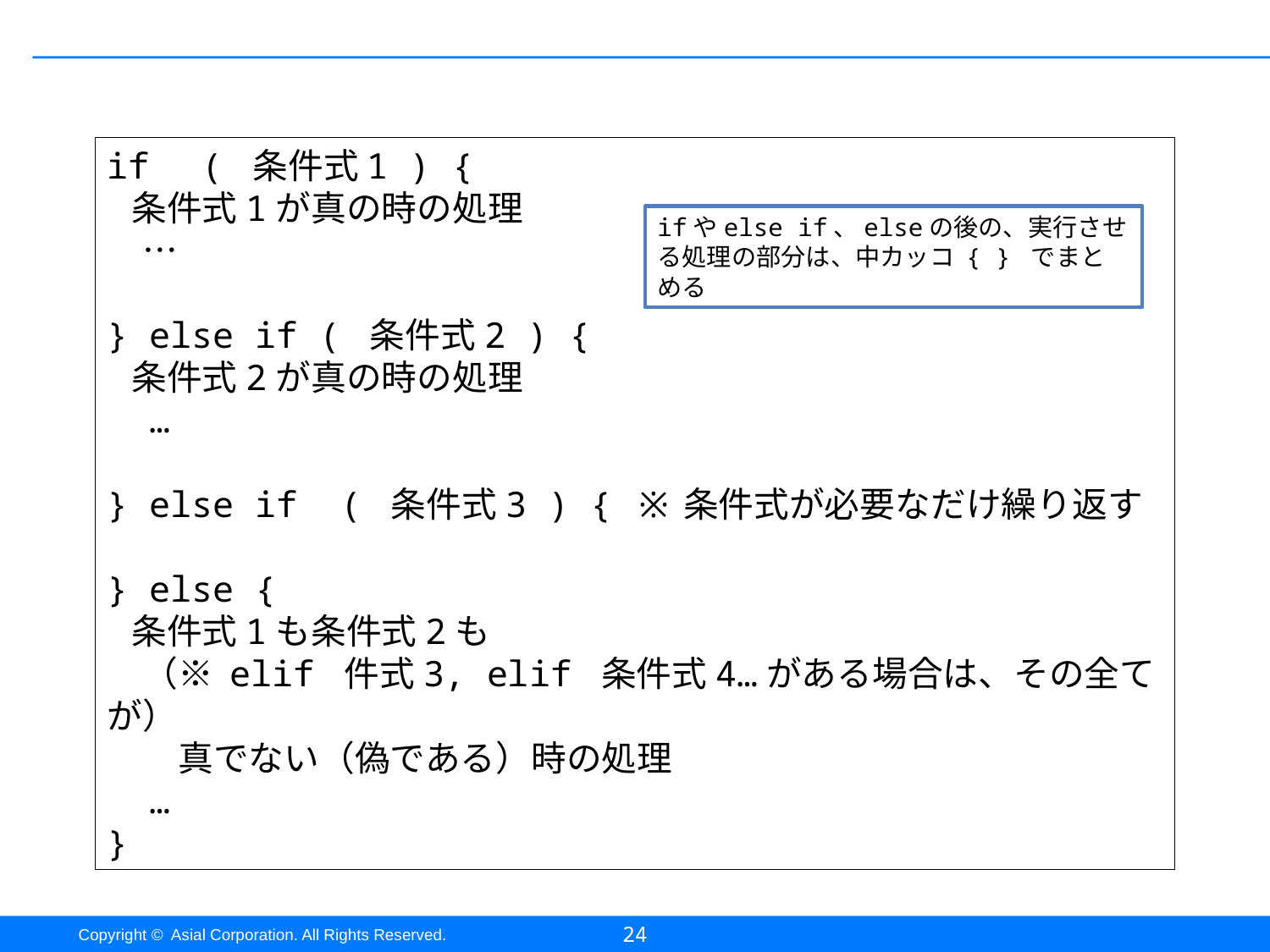

#

if　( 条件式1 ) {
  条件式1が真の時の処理
　…

} else if ( 条件式2 ) {
  条件式2が真の時の処理
  …

} else if  ( 条件式3 ) { ※条件式が必要なだけ繰り返す

} else {
  条件式1も条件式2も
　（※ elif 件式3, elif 条件式4…がある場合は、その全てが）
　　真でない（偽である）時の処理
  …
}
ifやelse if、elseの後の、実行させる処理の部分は、中カッコ { } でまとめる
24